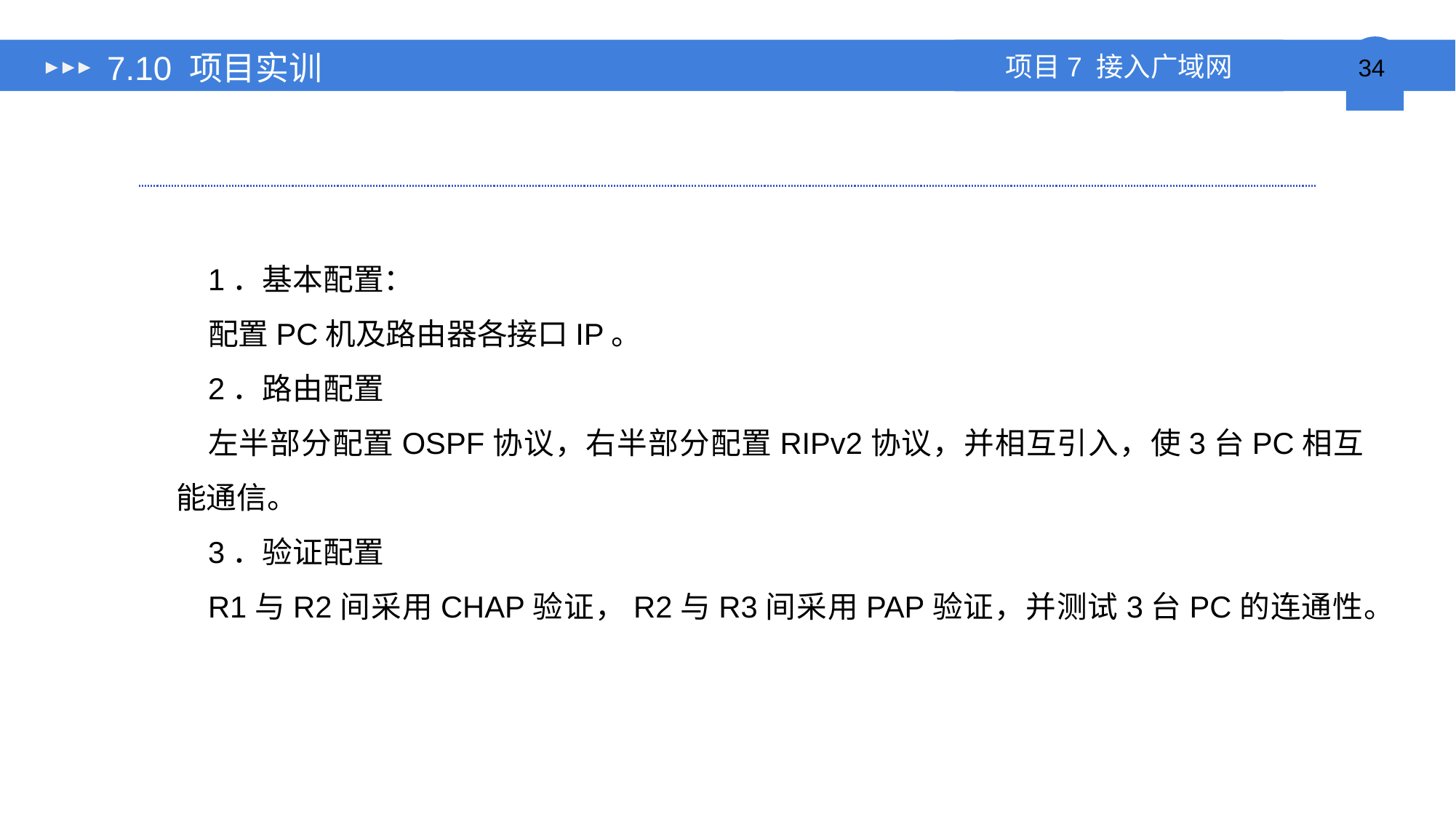

# 7.10 项目实训

1．基本配置：
配置PC机及路由器各接口IP。
2．路由配置
左半部分配置OSPF协议，右半部分配置RIPv2协议，并相互引入，使3台PC相互能通信。
3．验证配置
R1与R2间采用CHAP验证，R2与R3间采用PAP验证，并测试3台PC的连通性。